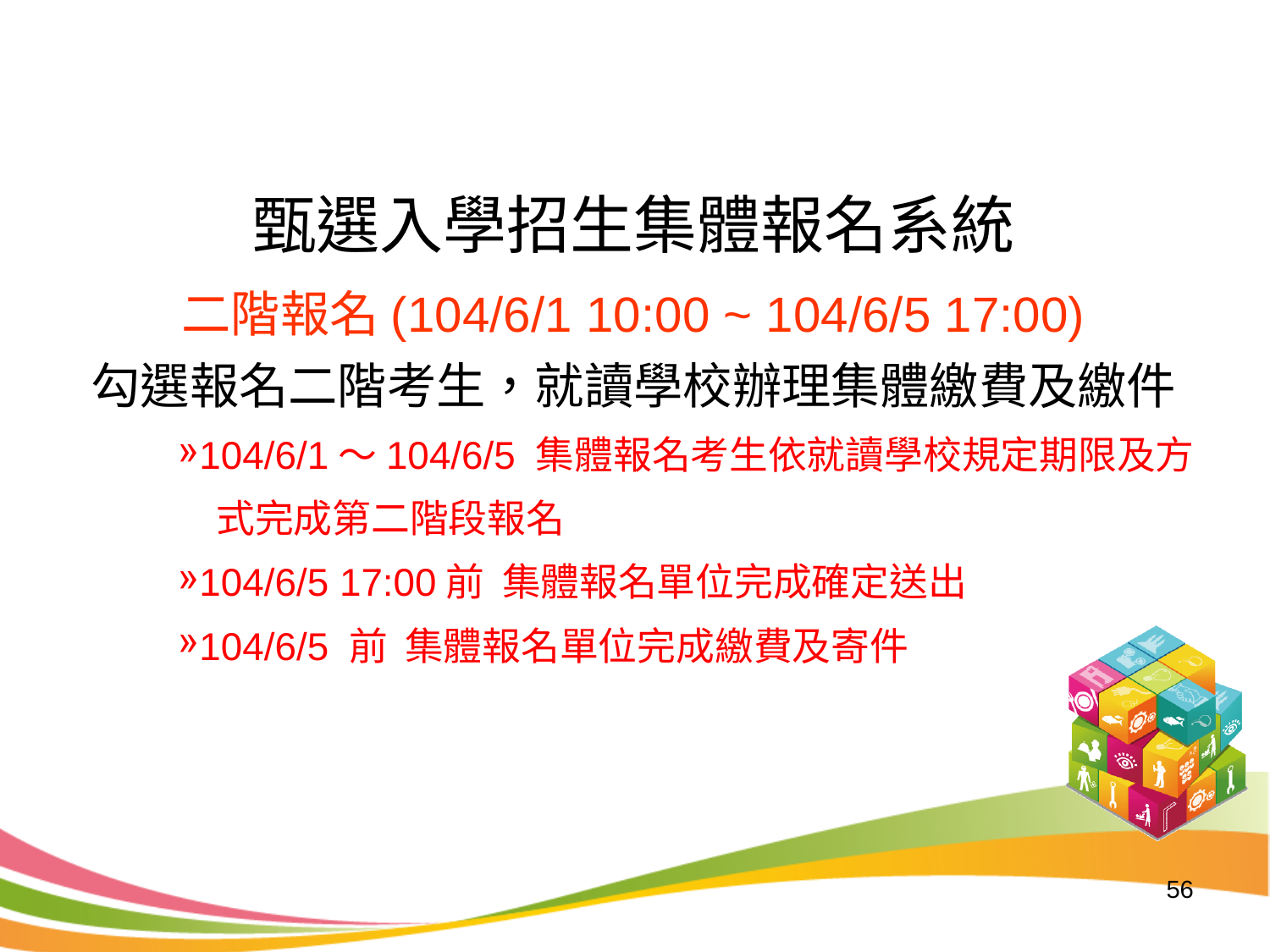

甄選入學招生集體報名系統
二階報名(104/6/1 10:00 ~ 104/6/5 17:00)
勾選報名二階考生，就讀學校辦理集體繳費及繳件
104/6/1～104/6/5 集體報名考生依就讀學校規定期限及方
　式完成第二階段報名
104/6/5 17:00前  集體報名單位完成確定送出
104/6/5 前  集體報名單位完成繳費及寄件
56